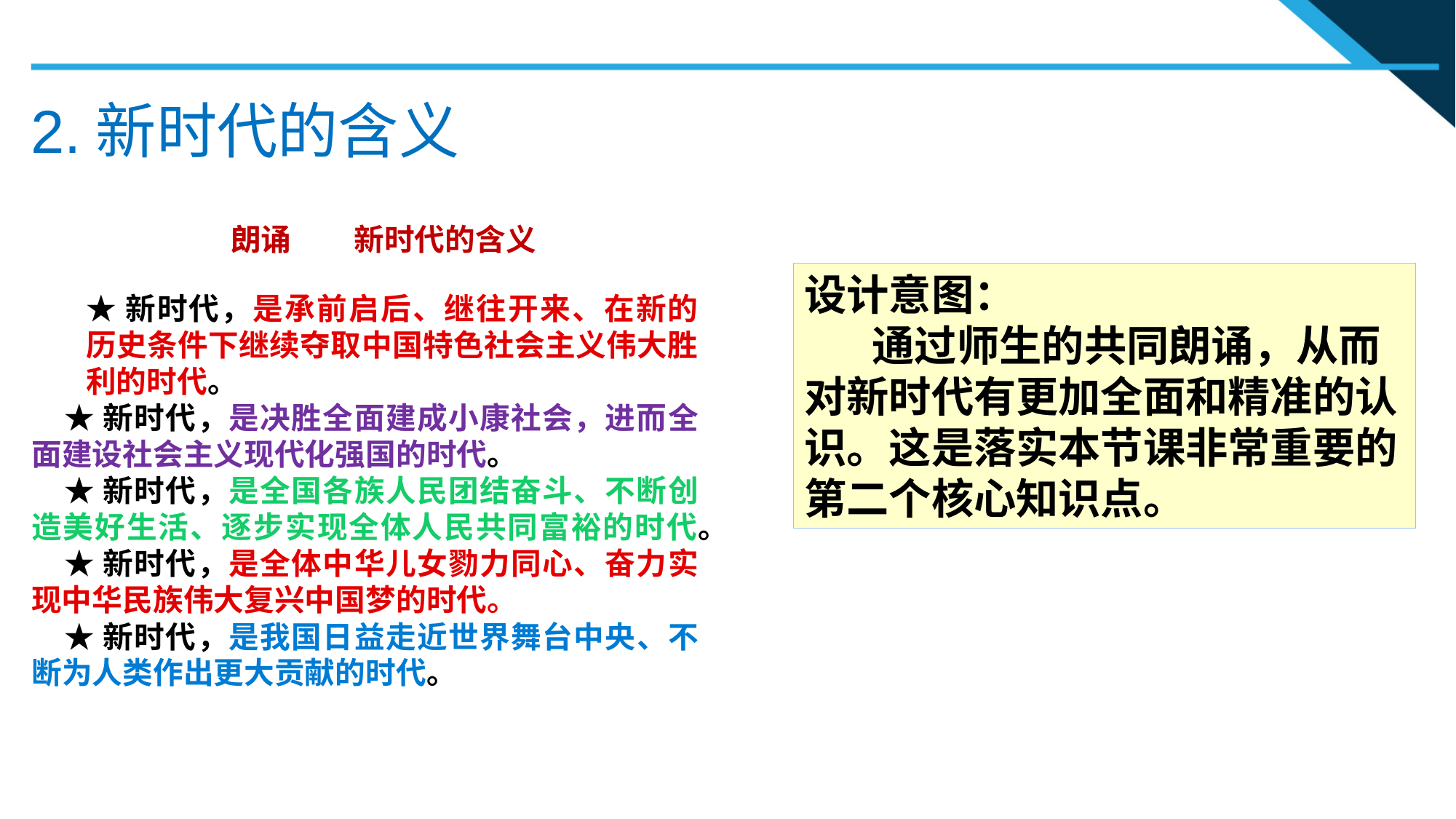

2.新时代的含义
朗诵         新时代的含义
设计意图：
      通过师生的共同朗诵，从而对新时代有更加全面和精准的认识。这是落实本节课非常重要的第二个核心知识点。
★新时代，是承前启后、继往开来、在新的历史条件下继续夺取中国特色社会主义伟大胜利的时代。
    ★新时代，是决胜全面建成小康社会，进而全面建设社会主义现代化强国的时代。
    ★新时代，是全国各族人民团结奋斗、不断创造美好生活、逐步实现全体人民共同富裕的时代。
    ★新时代，是全体中华儿女勠力同心、奋力实现中华民族伟大复兴中国梦的时代。
    ★新时代，是我国日益走近世界舞台中央、不断为人类作出更大贡献的时代。